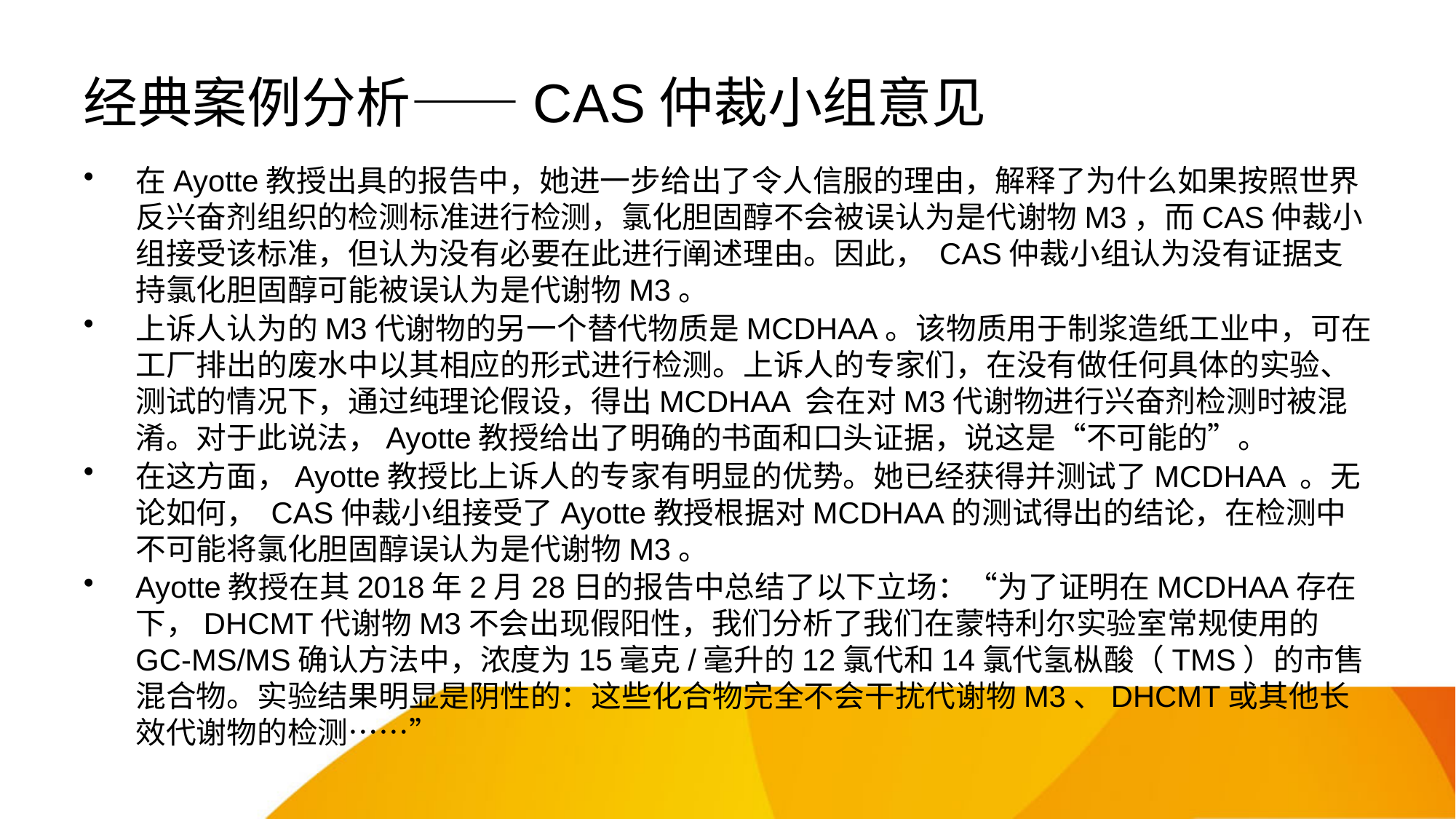

# 经典案例分析——CAS仲裁小组意见
在Ayotte教授出具的报告中，她进一步给出了令人信服的理由，解释了为什么如果按照世界反兴奋剂组织的检测标准进行检测，氯化胆固醇不会被误认为是代谢物M3，而CAS仲裁小组接受该标准，但认为没有必要在此进行阐述理由。因此， CAS仲裁小组认为没有证据支持氯化胆固醇可能被误认为是代谢物M3。
上诉人认为的M3代谢物的另一个替代物质是MCDHAA。该物质用于制浆造纸工业中，可在工厂排出的废水中以其相应的形式进行检测。上诉人的专家们，在没有做任何具体的实验、测试的情况下，通过纯理论假设，得出MCDHAA 会在对M3代谢物进行兴奋剂检测时被混淆。对于此说法，Ayotte教授给出了明确的书面和口头证据，说这是“不可能的”。
在这方面，Ayotte教授比上诉人的专家有明显的优势。她已经获得并测试了MCDHAA 。无论如何， CAS仲裁小组接受了Ayotte教授根据对MCDHAA的测试得出的结论，在检测中不可能将氯化胆固醇误认为是代谢物M3。
Ayotte教授在其2018年2月28日的报告中总结了以下立场：“为了证明在MCDHAA存在下，DHCMT代谢物M3不会出现假阳性，我们分析了我们在蒙特利尔实验室常规使用的GC-MS/MS确认方法中，浓度为15毫克/毫升的12氯代和14氯代氢枞酸（TMS）的市售混合物。实验结果明显是阴性的：这些化合物完全不会干扰代谢物M3、DHCMT或其他长效代谢物的检测……”